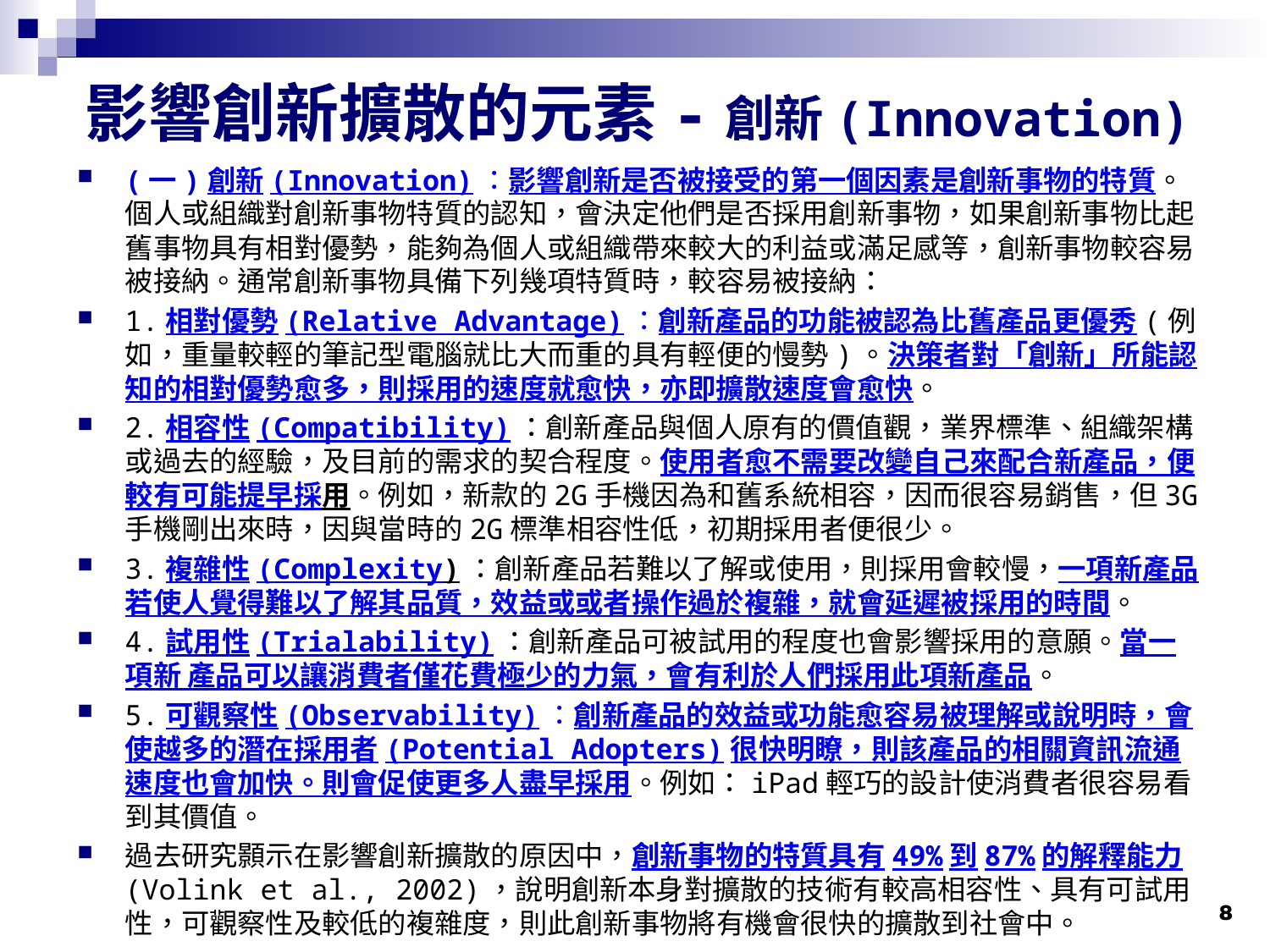

影響創新擴散的元素-創新(Innovation)
(一)創新(Innovation)：影響創新是否被接受的第一個因素是創新事物的特質。個人或組織對創新事物特質的認知，會決定他們是否採用創新事物，如果創新事物比起舊事物具有相對優勢，能夠為個人或組織帶來較大的利益或滿足感等，創新事物較容易被接納。通常創新事物具備下列幾項特質時，較容易被接納：
1.相對優勢(Relative Advantage)：創新產品的功能被認為比舊產品更優秀(例如，重量較輕的筆記型電腦就比大而重的具有輕便的慢勢)。決策者對「創新」所能認知的相對優勢愈多，則採用的速度就愈快，亦即擴散速度會愈快。
2.相容性(Compatibility)：創新產品與個人原有的價值觀，業界標準、組織架構或過去的經驗，及目前的需求的契合程度。使用者愈不需要改變自己來配合新產品，便較有可能提早採用。例如，新款的2G手機因為和舊系統相容，因而很容易銷售，但3G手機剛出來時，因與當時的2G標準相容性低，初期採用者便很少。
3.複雜性(Complexity)：創新產品若難以了解或使用，則採用會較慢，一項新產品若使人覺得難以了解其品質，效益或或者操作過於複雜，就會延遲被採用的時間。
4.試用性(Trialability)：創新產品可被試用的程度也會影響採用的意願。當一項新 產品可以讓消費者僅花費極少的力氣，會有利於人們採用此項新產品。
5.可觀察性(Observability)：創新產品的效益或功能愈容易被理解或說明時，會使越多的潛在採用者(Potential Adopters)很快明瞭，則該產品的相關資訊流通速度也會加快。則會促使更多人盡早採用。例如：iPad輕巧的設計使消費者很容易看到其價值。
過去研究顥示在影響創新擴散的原因中，創新事物的特質具有49%到87%的解釋能力(Volink et al., 2002)，說明創新本身對擴散的技術有較高相容性、具有可試用性，可觀察性及較低的複雜度，則此創新事物將有機會很快的擴散到社會中。

8